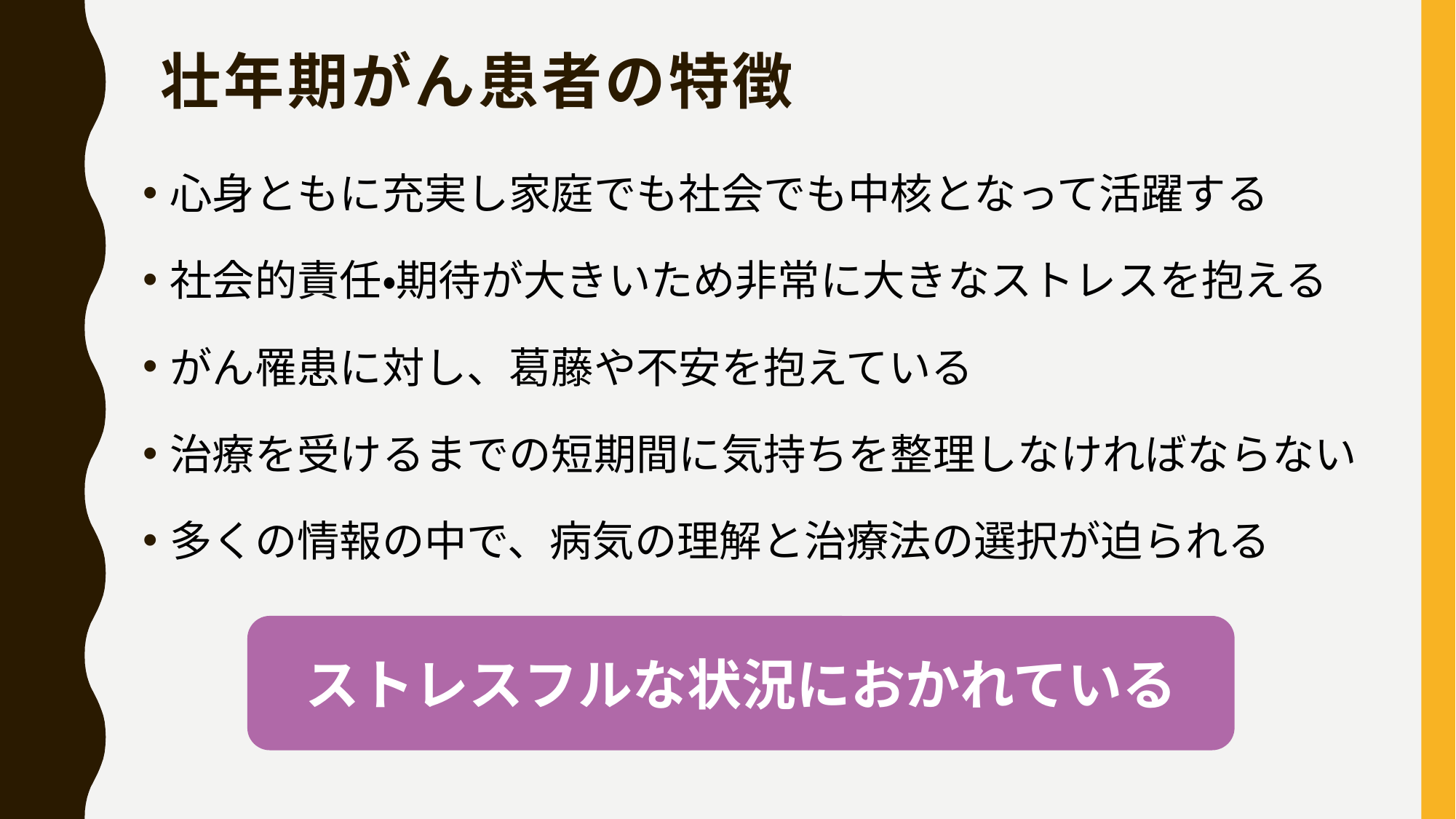

# 壮年期がん患者の特徴
心身ともに充実し家庭でも社会でも中核となって活躍する
社会的責任・期待が大きいため非常に大きなストレスを抱える
がん罹患に対し、葛藤や不安を抱えている
治療を受けるまでの短期間に気持ちを整理しなければならない
多くの情報の中で、病気の理解と治療法の選択が迫られる

ストレスフルな状況におかれている